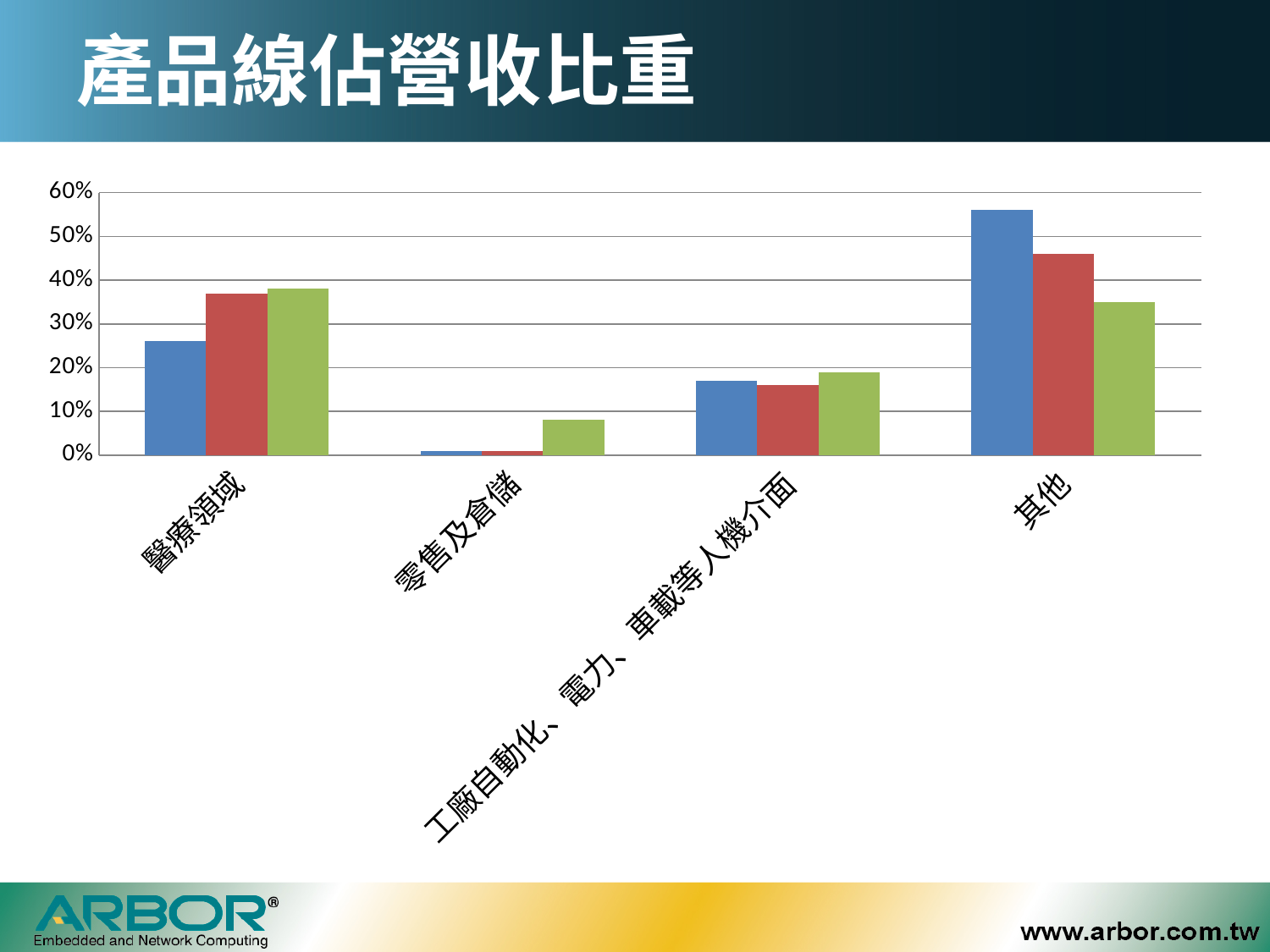

# 產品線佔營收比重

### Chart

| Category | 99年 | 100年 | 101年 |
|---|---|---|---|
| 醫療領域 | 0.26 | 0.3700000000000004 | 0.3800000000000007 |
| 零售及倉儲 | 0.010000000000000005 | 0.010000000000000005 | 0.08000000000000004 |
| 工廠自動化、電力、車載等人機介面 | 0.17 | 0.16 | 0.19 |
| 其他 | 0.56 | 0.46 | 0.3500000000000003 |
19